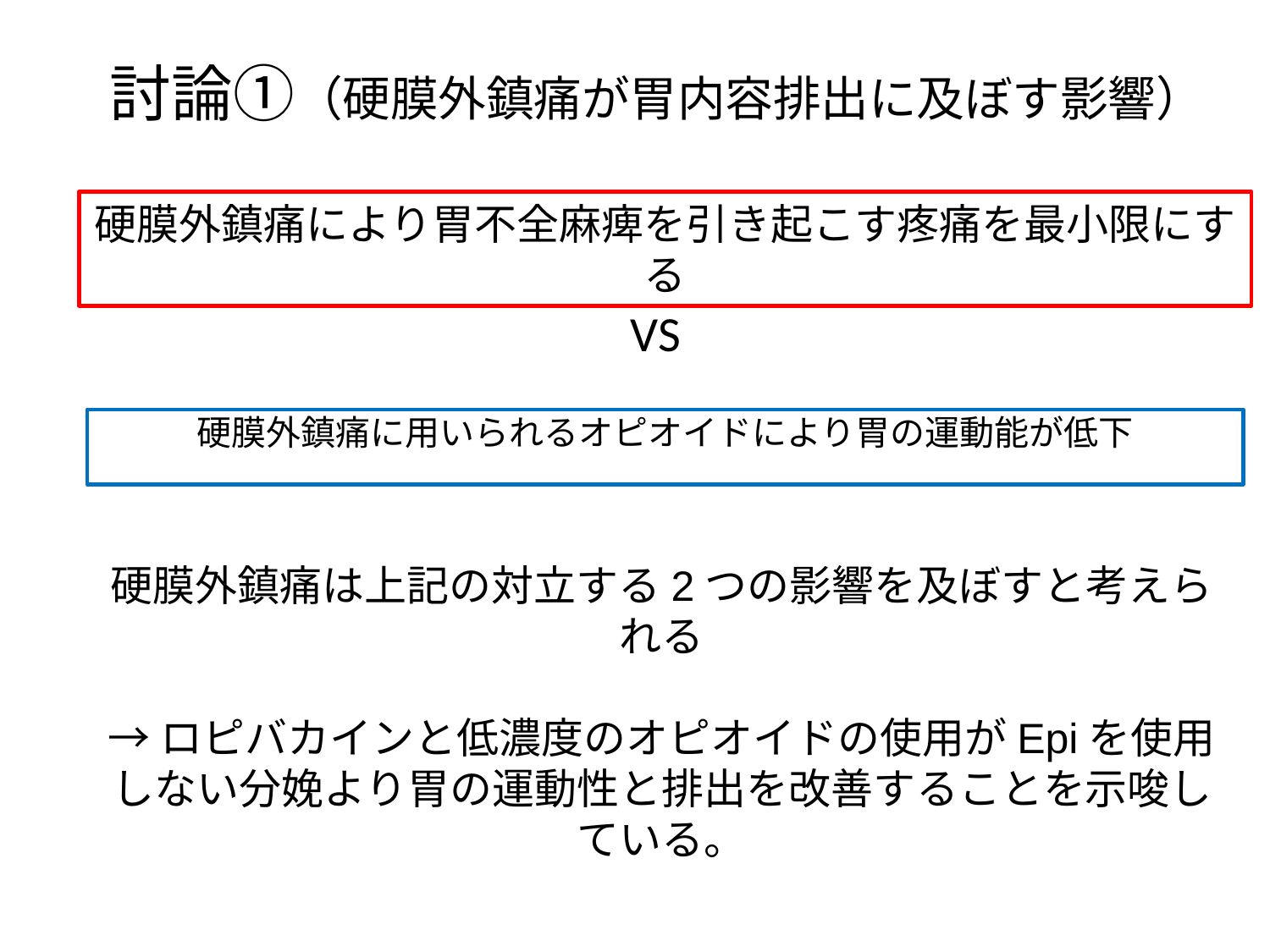

# 討論①（硬膜外鎮痛が胃内容排出に及ぼす影響）
硬膜外鎮痛により胃不全麻痺を引き起こす疼痛を最小限にする
VS
硬膜外鎮痛に用いられるオピオイドにより胃の運動能が低下
硬膜外鎮痛は上記の対立する2つの影響を及ぼすと考えられる

→ロピバカインと低濃度のオピオイドの使用がEpiを使用しない分娩より胃の運動性と排出を改善することを示唆している。